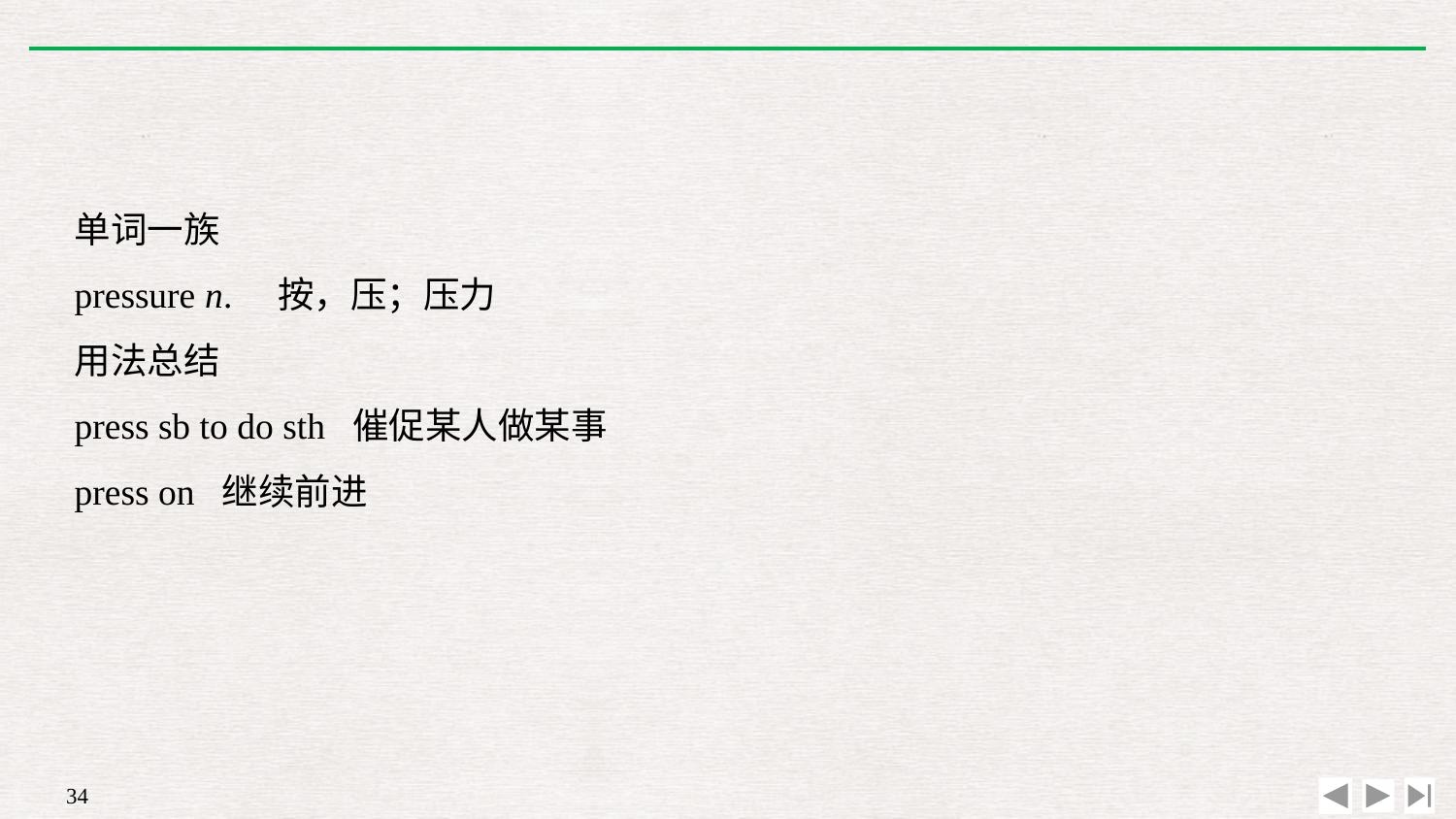

单词一族
pressure n.　按，压；压力
用法总结
press sb to do sth  催促某人做某事
press on  继续前进